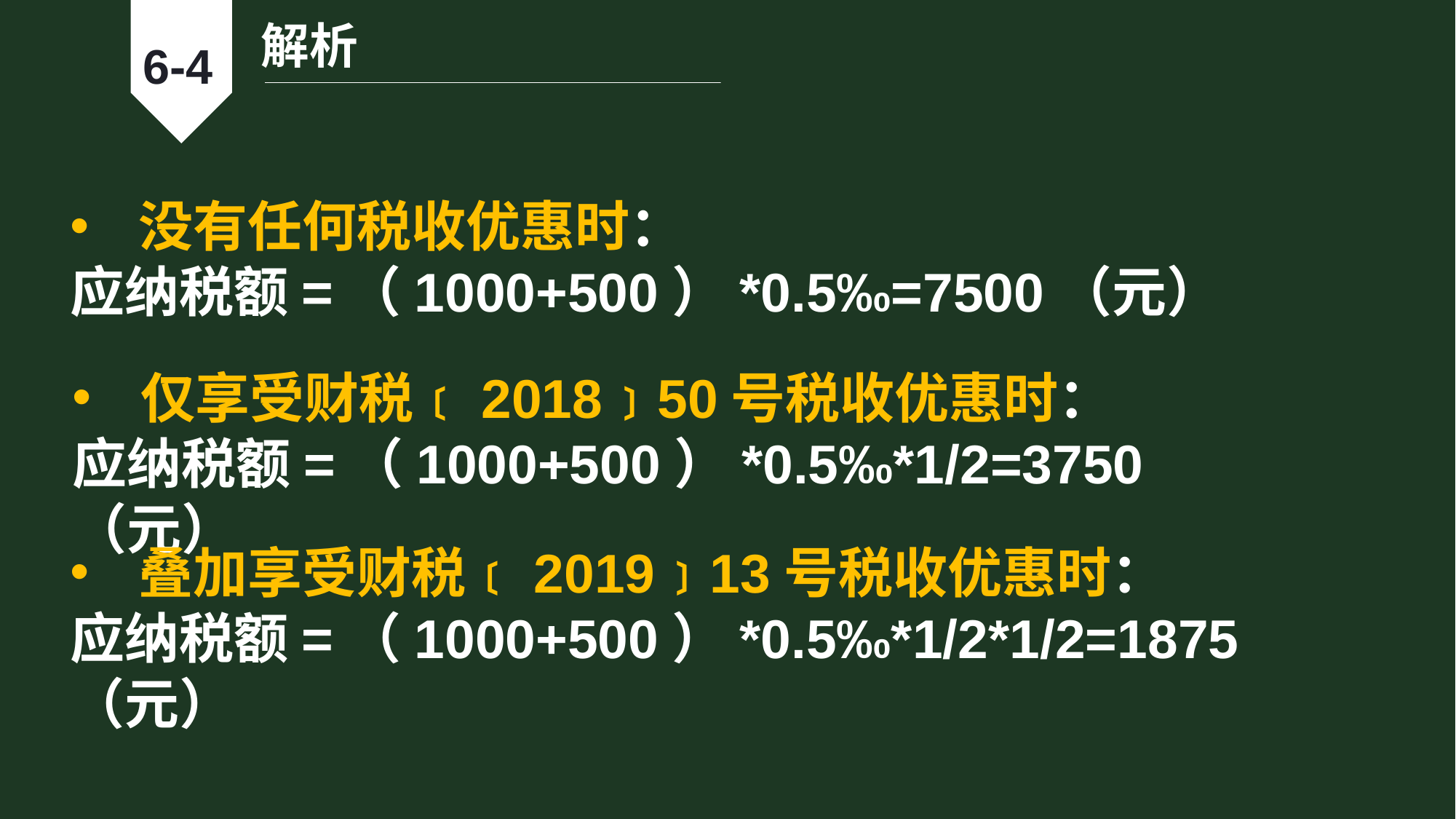

解析
6-4
没有任何税收优惠时：
应纳税额=（1000+500）*0.5‰=7500（元）
仅享受财税﹝2018﹞50号税收优惠时：
应纳税额=（1000+500）*0.5‰*1/2=3750（元）
叠加享受财税﹝2019﹞13号税收优惠时：
应纳税额=（1000+500）*0.5‰*1/2*1/2=1875（元）